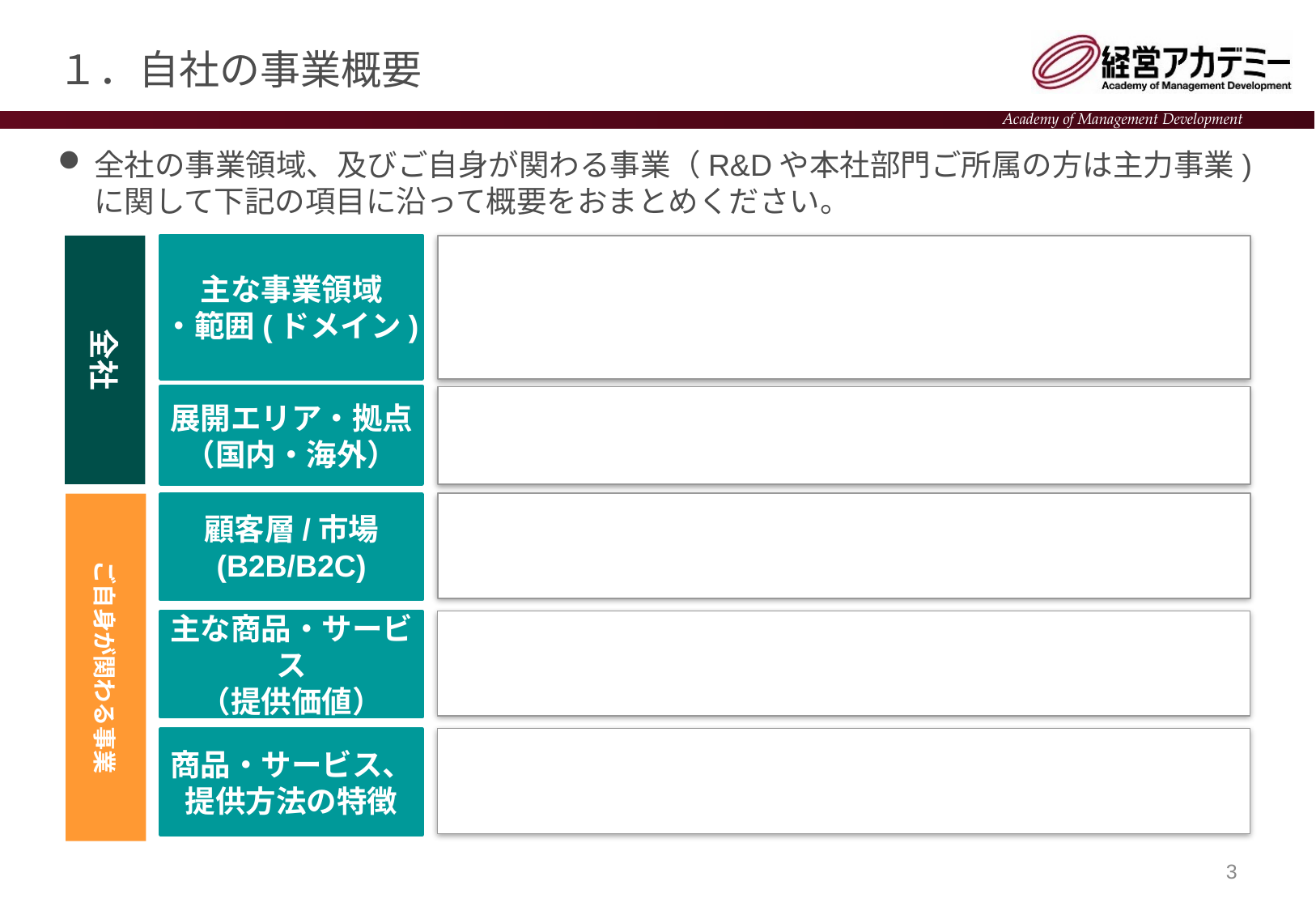

# １．自社の事業概要
全社の事業領域、及びご自身が関わる事業（R&Dや本社部門ご所属の方は主力事業)に関して下記の項目に沿って概要をおまとめください。
全社
主な事業領域
・範囲(ドメイン)

展開エリア・拠点
（国内・海外）

ご自身が関わる事業
顧客層/市場
(B2B/B2C)

主な商品・サービス
（提供価値）

商品・サービス、
提供方法の特徴
3